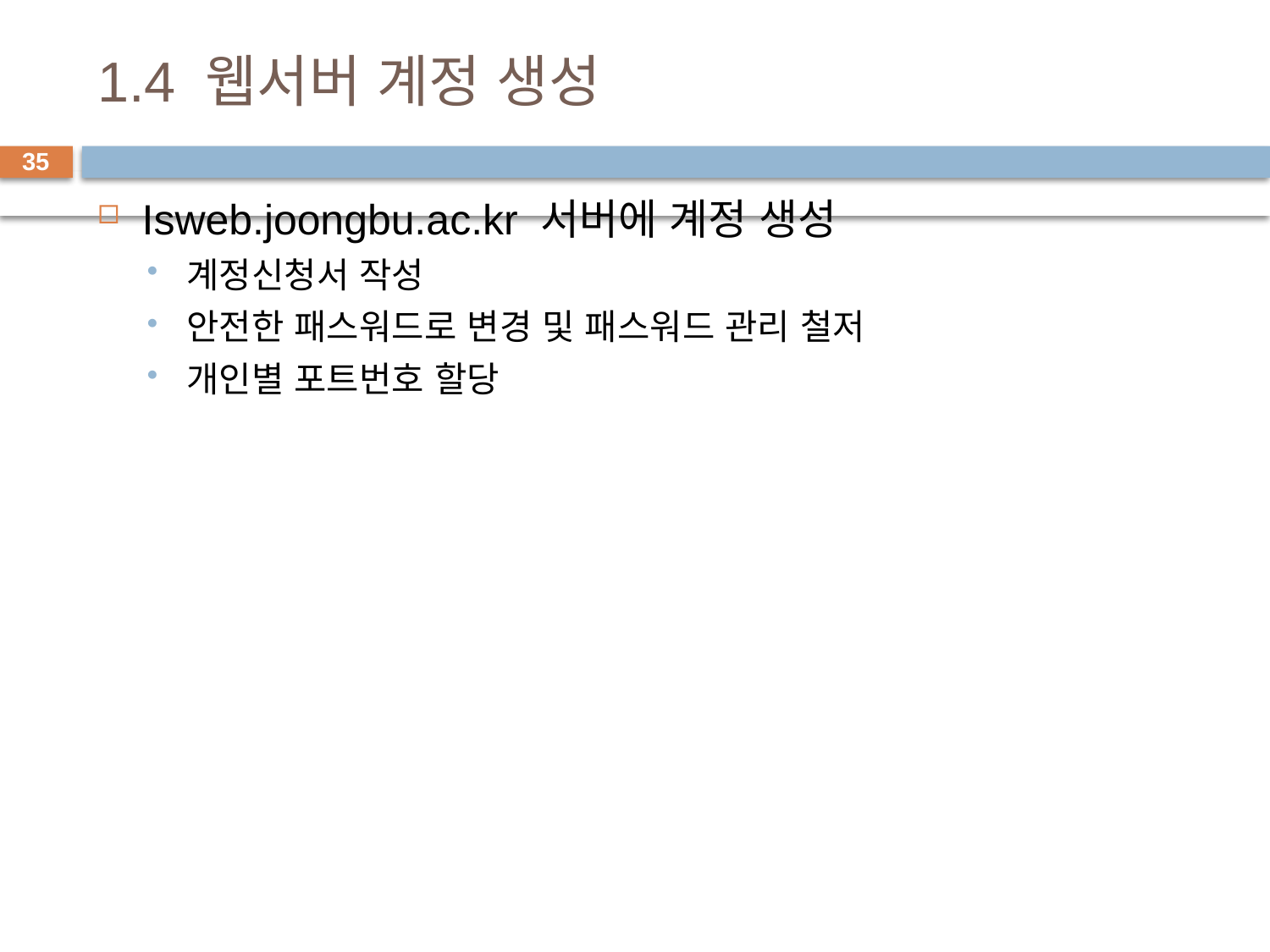

# 1.4 웹서버 계정 생성
35
Isweb.joongbu.ac.kr 서버에 계정 생성
계정신청서 작성
안전한 패스워드로 변경 및 패스워드 관리 철저
개인별 포트번호 할당